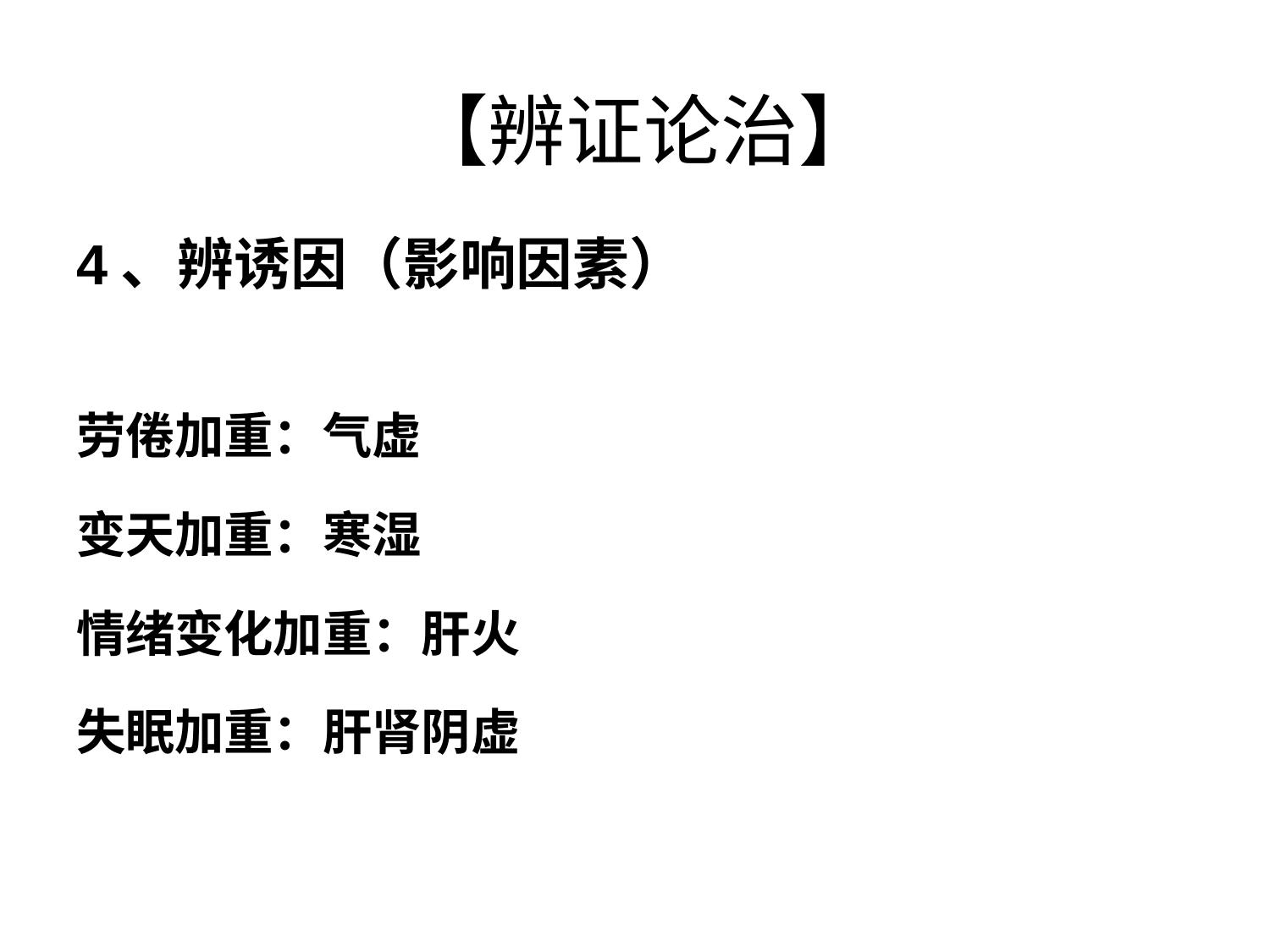

# 【辨证论治】
4、辨诱因（影响因素）

劳倦加重：气虚
变天加重：寒湿
情绪变化加重：肝火
失眠加重：肝肾阴虚